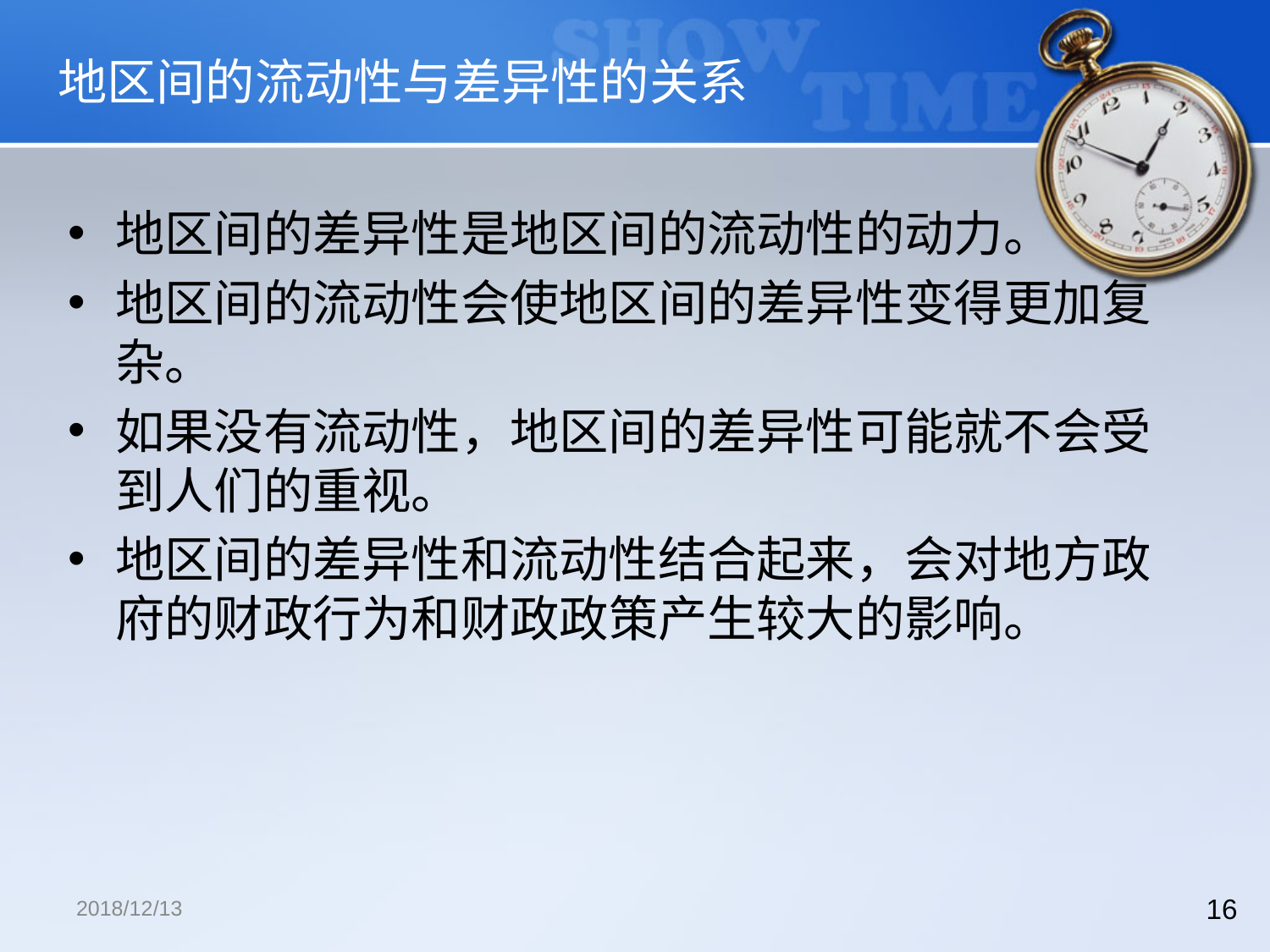

# 地区间的流动性与差异性的关系
地区间的差异性是地区间的流动性的动力。
地区间的流动性会使地区间的差异性变得更加复杂。
如果没有流动性，地区间的差异性可能就不会受到人们的重视。
地区间的差异性和流动性结合起来，会对地方政府的财政行为和财政政策产生较大的影响。
2018/12/13
16